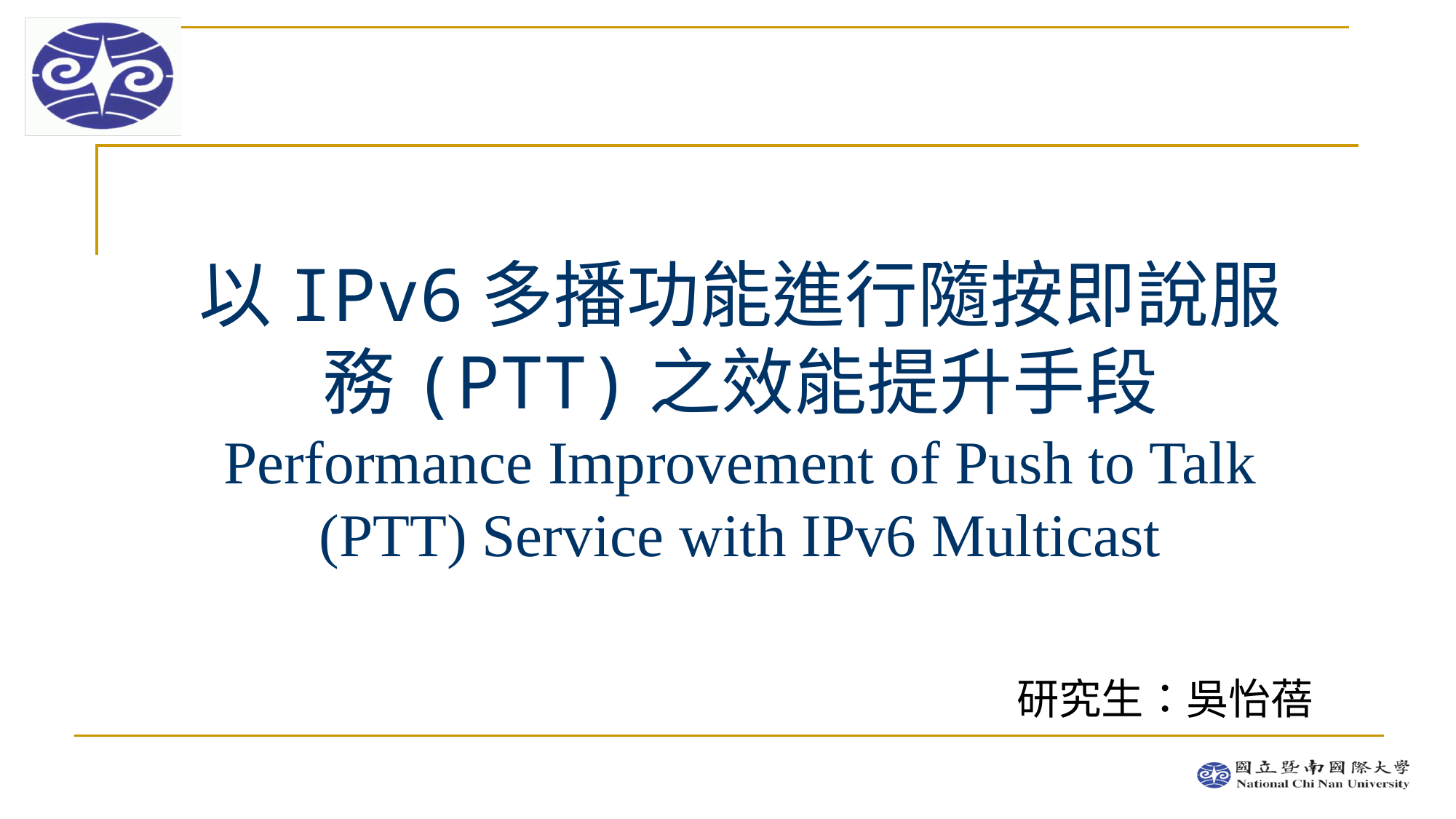

# 以IPv6多播功能進行隨按即說服務(PTT)之效能提升手段 Performance Improvement of Push to Talk (PTT) Service with IPv6 Multicast
研究生：吳怡蓓